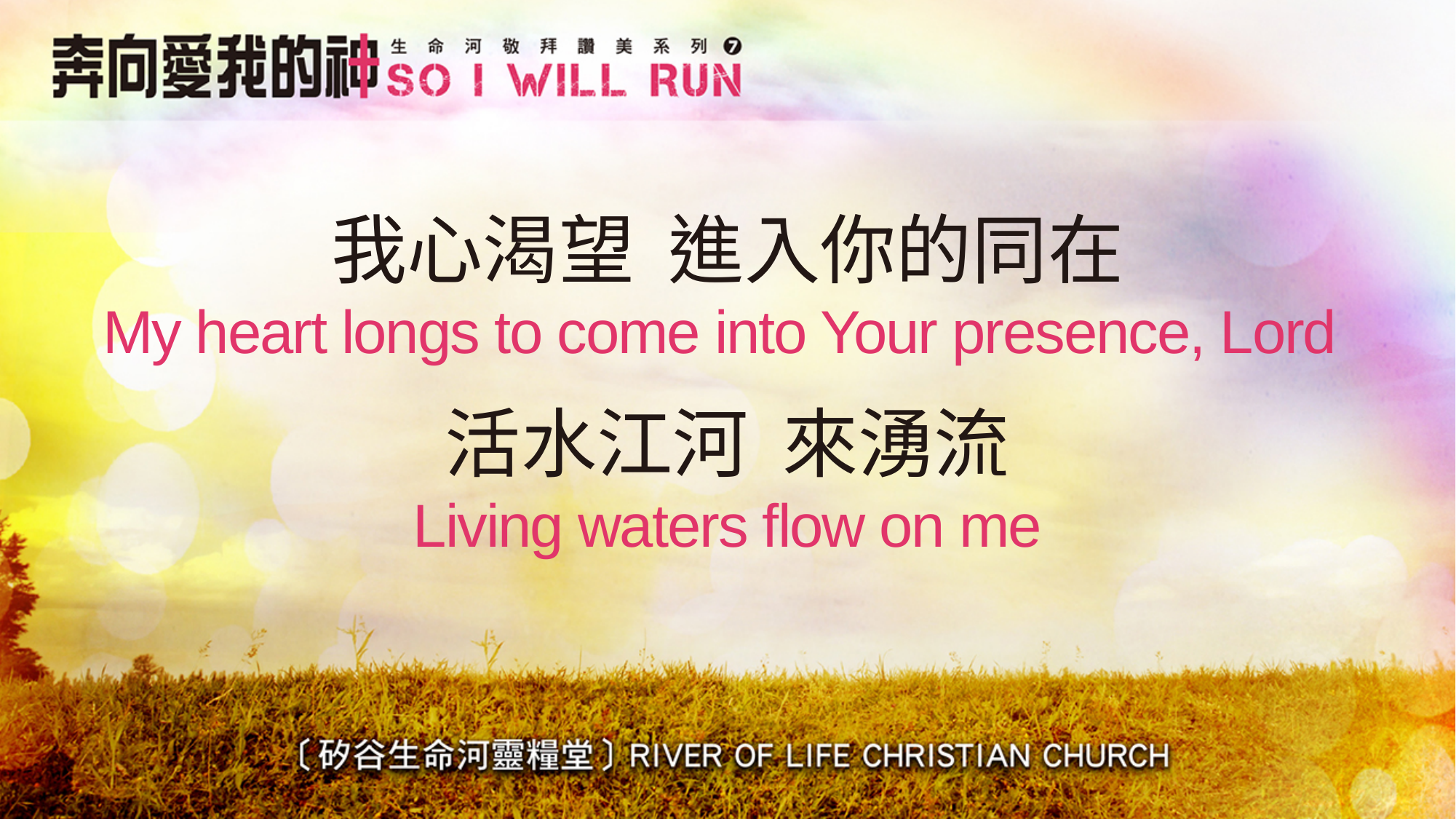

# 我心渴望  進入你的同在 My heart longs to come into Your presence, Lord
活水江河  來湧流
Living waters flow on me